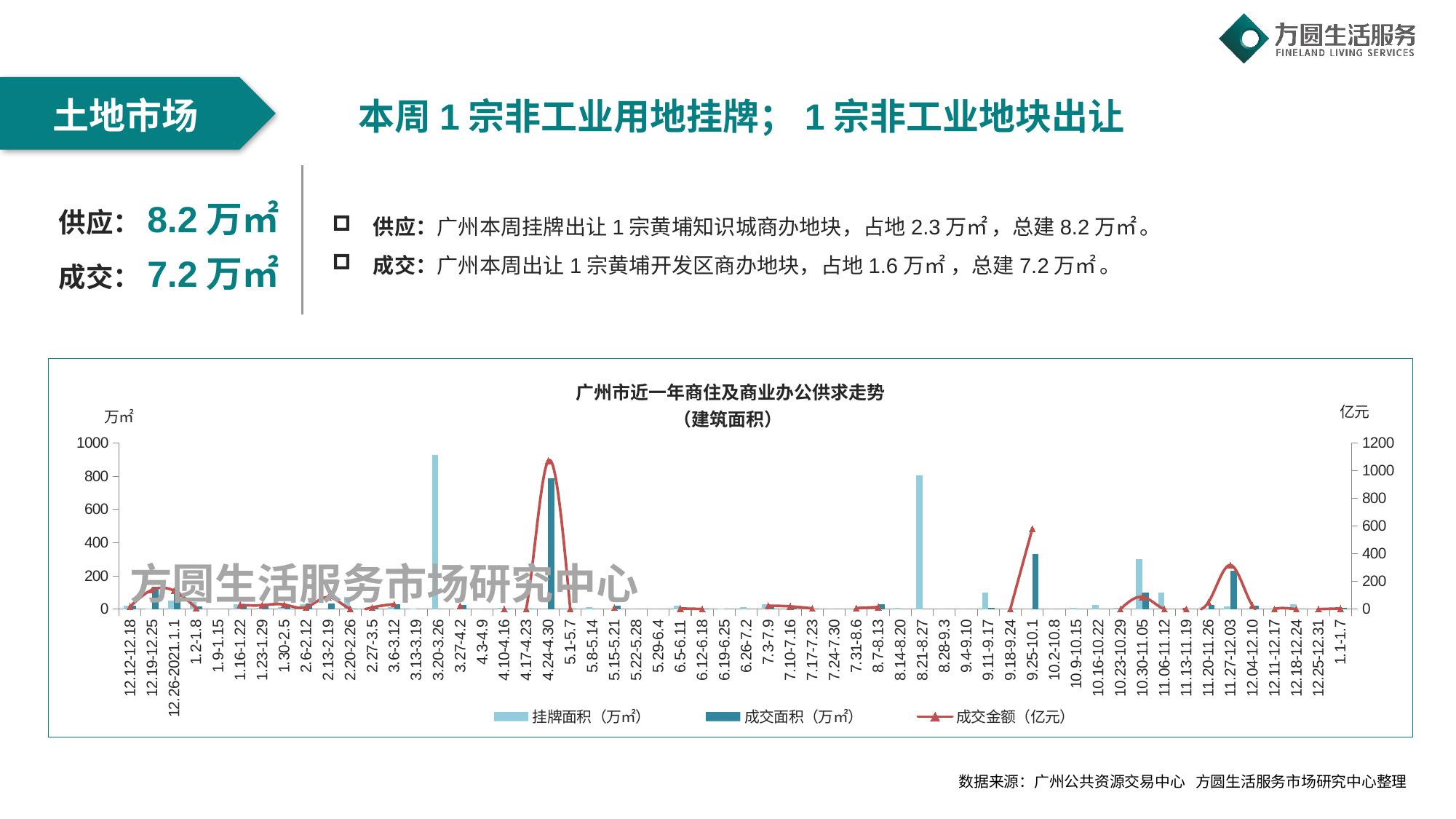

土地市场
本周1宗非工业用地挂牌；1宗非工业地块出让
供应：8.2万㎡
成交：7.2万㎡
供应：广州本周挂牌出让1宗黄埔知识城商办地块，占地2.3万㎡ ，总建8.2万㎡ 。
成交：广州本周出让1宗黄埔开发区商办地块，占地1.6万㎡ ，总建7.2万㎡ 。

### Chart: 广州市近一年商住及商业办公供求走势
（建筑面积）

| Category | 挂牌面积（万㎡） | 成交面积（万㎡） | 成交金额（亿元） |
|---|---|---|---|
| 12.12-12.18 | 20.6711 | 20.2977 | 19.202 |
| 12.19-12.25 | 3.53 | 132.4496 | 139.1876 |
| 12.26-2021.1.1 | 53.13885 | 105.112317 | 132.3666 |
| 1.2-1.8 | 43.490872 | 17.5691 | 7.7638 |
| 1.9-1.15 | 0.0 | 0.0 | None |
| 1.16-1.22 | 30.4 | 19.4111 | 29.804 |
| 1.23-1.29 | 7.0472 | 26.8729 | 28.3061 |
| 1.30-2.5 | 12.0 | 17.0 | 33.0 |
| 2.6-2.12 | 31.0 | 34.0 | 14.0 |
| 2.13-2.19 | 0.0 | 34.0 | 87.0 |
| 2.20-2.26 | 72.194744 | 4.0874 | 2.3952 |
| 2.27-3.5 | 0.0 | 7.0472 | 11.9488 |
| 3.6-3.12 | 12.357162 | 28.2649 | 36.1712 |
| 3.13-3.19 | 3.0391 | 0.0 | None |
| 3.20-3.26 | 929.221509 | 0.0 | None |
| 3.27-4.2 | 4.6114 | 26.38152 | 24.026 |
| 4.3-4.9 | 0.0 | 0.0 | None |
| 4.10-4.16 | 8.8 | 3.0 | 2.2337 |
| 4.17-4.23 | 0.0 | 2.793 | 1.1172 |
| 4.24-4.30 | 0.0 | 788.446063 | 1071.3565 |
| 5.1-5.7 | 0.0 | 2.2998 | 2.1757 |
| 5.8-5.14 | 10.2526 | 0.0 | None |
| 5.15-5.21 | 0.0 | 19.0 | 10.0 |
| 5.22-5.28 | 0.0 | 0.0 | None |
| 5.29-6.4 | 0.0 | 0.0 | None |
| 6.5-6.11 | 22.3751 | 10.2526 | 4.4189 |
| 6.12-6.18 | 0.0 | 2.7736 | 1.0031 |
| 6.19-6.25 | 4.61 | 0.0 | None |
| 6.26-7.2 | 13.5759 | 0.0 | None |
| 7.3-7.9 | 30.9248658 | 15.4551 | 24.6754 |
| 7.10-7.16 | 0.0 | 6.92 | 19.9296 |
| 7.17-7.23 | 0.0 | 4.61425 | 5.07573 |
| 7.24-7.30 | 0.0 | 0.0 | None |
| 7.31-8.6 | 0.0 | 13.5759 | 7.589 |
| 8.7-8.13 | 0.0 | 31.0 | 15.0 |
| 8.14-8.20 | 9.35095 | 0.0 | None |
| 8.21-8.27 | 805.823353 | 0.0 | None |
| 8.28-9.3 | 0.0 | 0.0 | None |
| 9.4-9.10 | 0.0 | 0.0 | None |
| 9.11-9.17 | 99.8615 | 8.2972 | None |
| 9.18-9.24 | 0.0 | 1.0538 | 1.0433 |
| 9.25-10.1 | 0.0 | 331.861317 | 581.3512 |
| 10.2-10.8 | 0.0 | 0.0 | None |
| 10.9-10.15 | 8.991 | 0.0 | None |
| 10.16-10.22 | 27.0921 | 0.0 | None |
| 10.23-10.29 | 6.3771 | 0.0 | 0.0 |
| 10.30-11.05 | 302.17974 | 99.86154 | 88.4 |
| 11.06-11.12 | 100.0 | 0.0 | 0.0 |
| 11.13-11.19 | 0.0 | 0.0 | 0.0 |
| 11.20-11.26 | 0.0 | 27.09 | 49.58 |
| 11.27-12.03 | 16.87 | 231.13 | 317.84 |
| 12.04-12.10 | 0.0 | 21.8 | 26.63 |
| 12.11-12.17 | 0.0 | 0.0 | 0.0 |
| 12.18-12.24 | 28.49 | 0.0 | 0.0 |
| 12.25-12.31 | 0.0 | 0.0 | 0.0 |
| 1.1-1.7 | 8.2 | 7.2 | 4.34 |
方圆生活服务市场研究中心
数据来源：广州公共资源交易中心   方圆生活服务市场研究中心整理